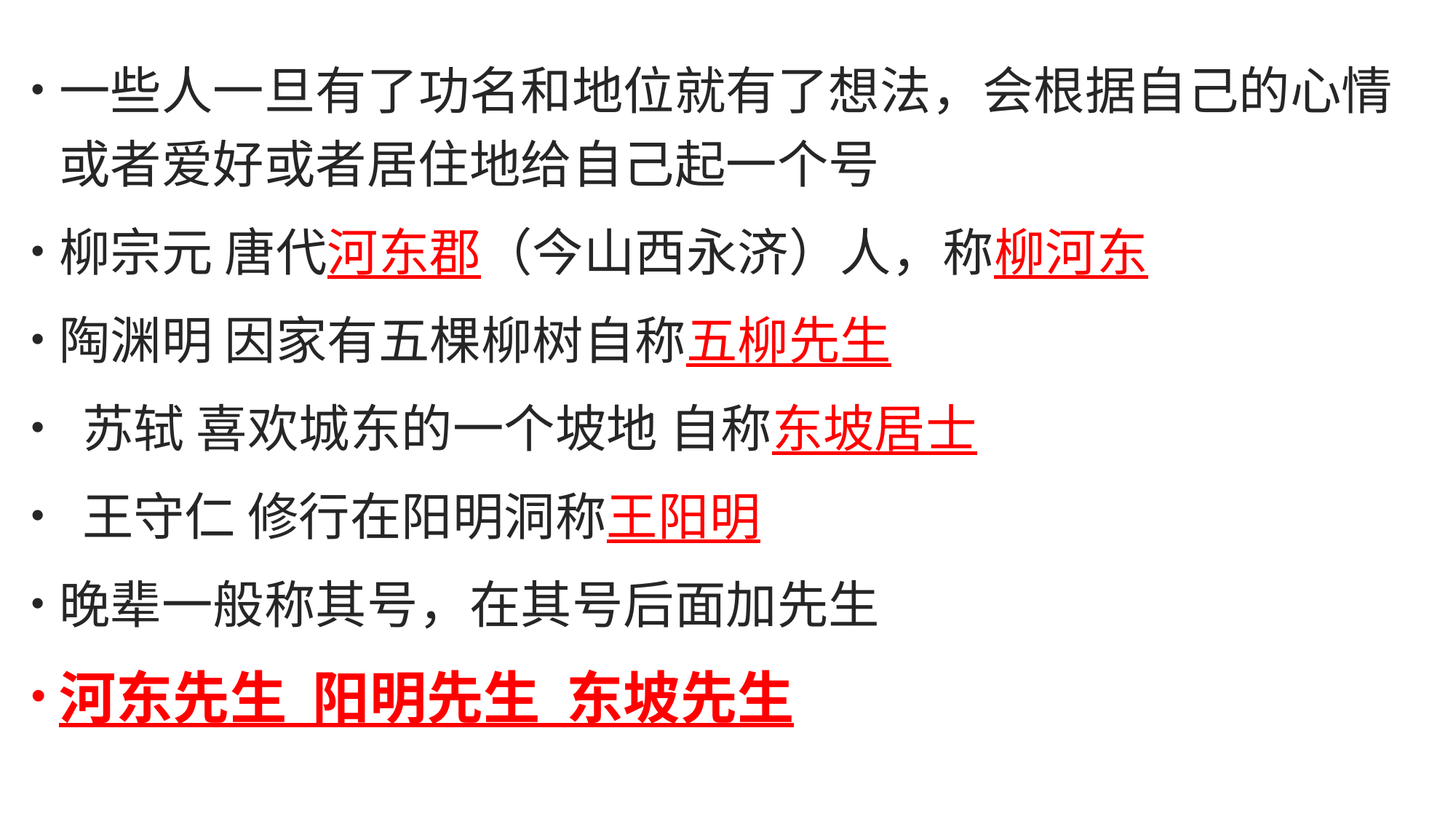

一些人一旦有了功名和地位就有了想法，会根据自己的心情或者爱好或者居住地给自己起一个号
柳宗元 唐代河东郡（今山西永济）人，称柳河东
陶渊明 因家有五棵柳树自称五柳先生
 苏轼 喜欢城东的一个坡地 自称东坡居士
 王守仁 修行在阳明洞称王阳明
晚辈一般称其号，在其号后面加先生
河东先生  阳明先生  东坡先生